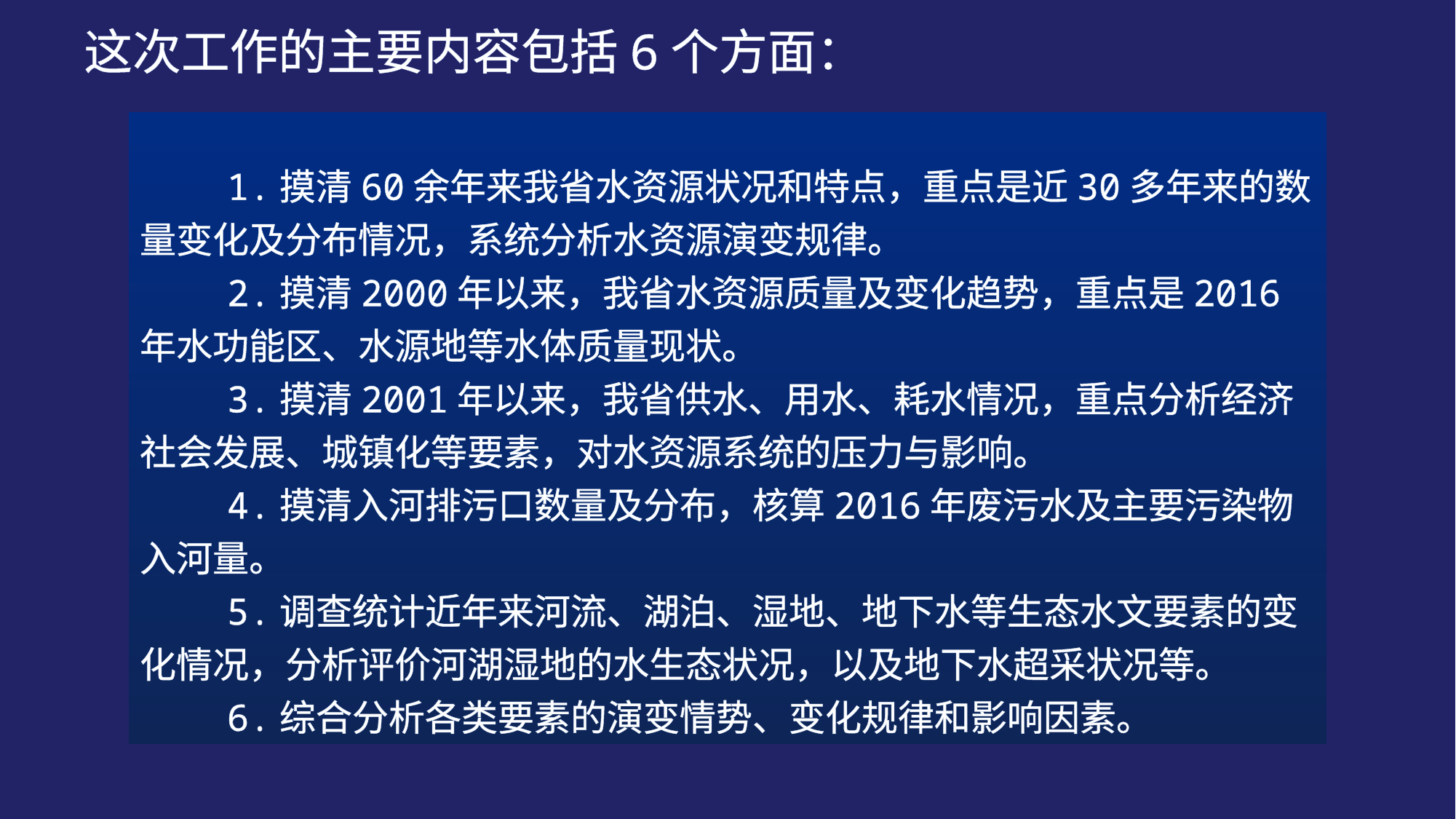

这次工作的主要内容包括6个方面：

    1.摸清60余年来我省水资源状况和特点，重点是近30多年来的数量变化及分布情况，系统分析水资源演变规律。
    2.摸清2000年以来，我省水资源质量及变化趋势，重点是2016年水功能区、水源地等水体质量现状。
    3.摸清2001年以来，我省供水、用水、耗水情况，重点分析经济社会发展、城镇化等要素，对水资源系统的压力与影响。
    4.摸清入河排污口数量及分布，核算2016年废污水及主要污染物入河量。
    5.调查统计近年来河流、湖泊、湿地、地下水等生态水文要素的变化情况，分析评价河湖湿地的水生态状况，以及地下水超采状况等。
    6.综合分析各类要素的演变情势、变化规律和影响因素。